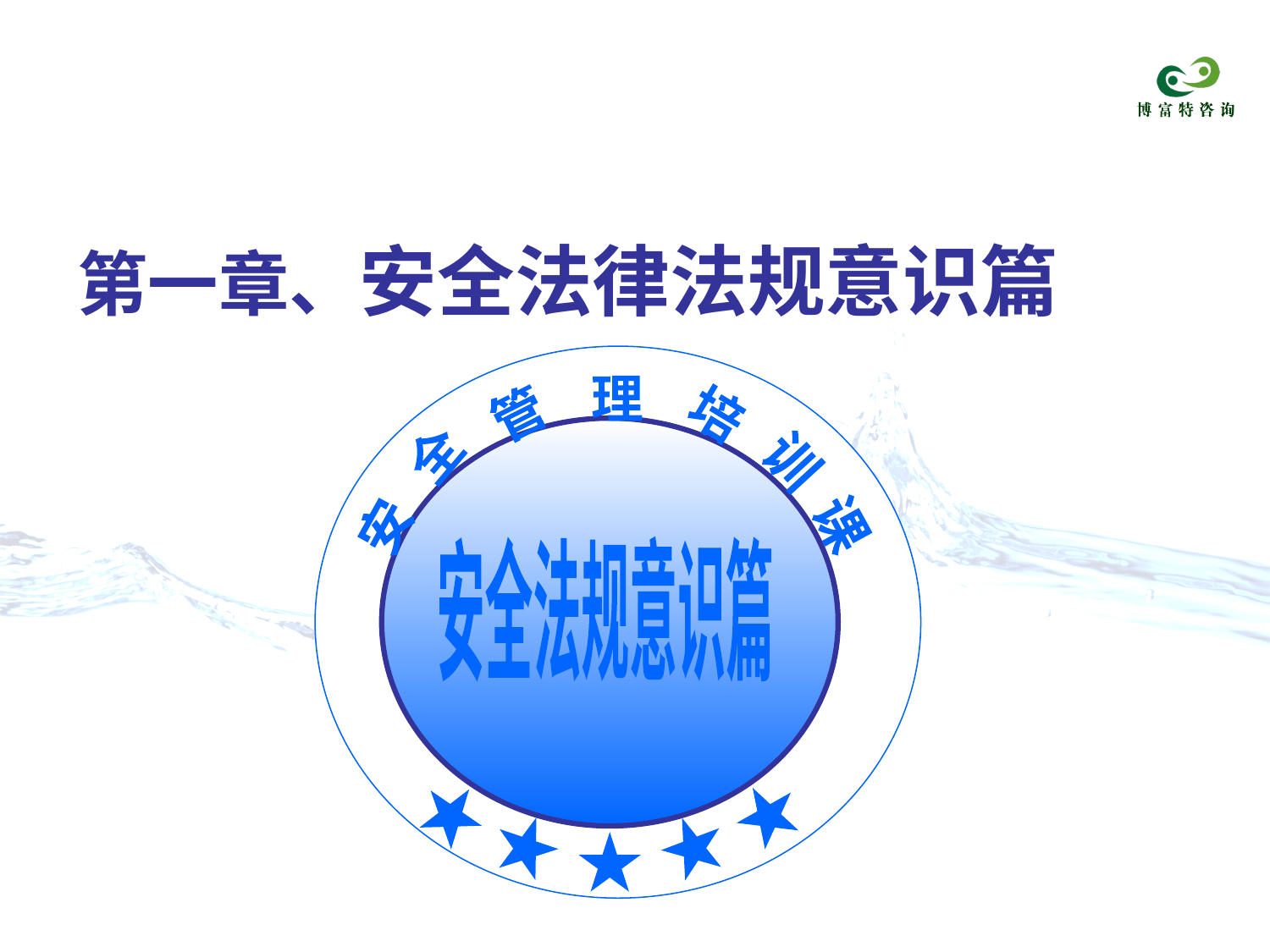

第一章、安全法律法规意识篇

理
管
培

全
训
课
安
安全法规意识篇